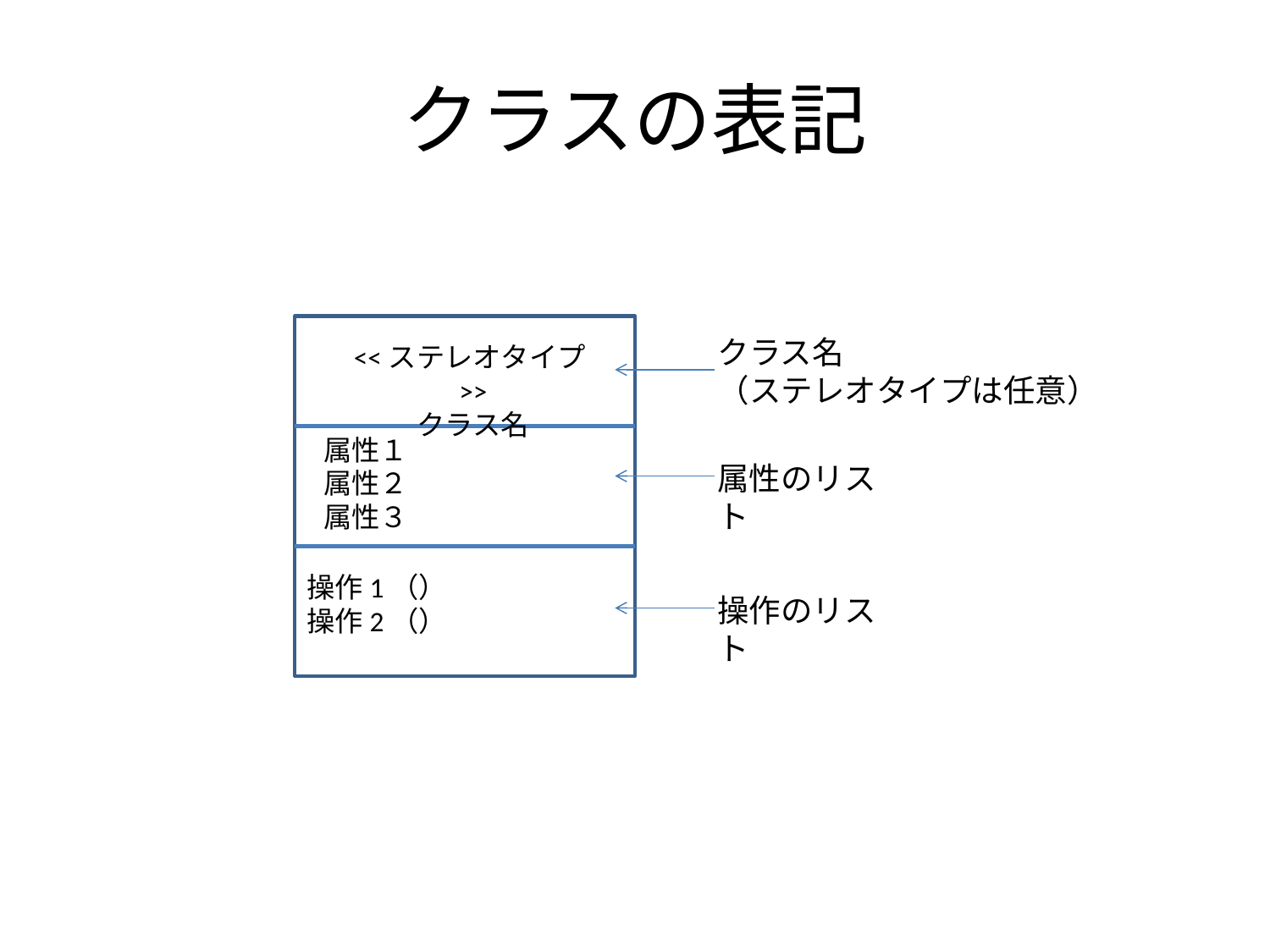

# クラスの表記

クラス名
（ステレオタイプは任意）
<<ステレオタイプ>>
クラス名
属性１
属性２
属性３
属性のリスト
操作1（）
操作2（）
操作のリスト